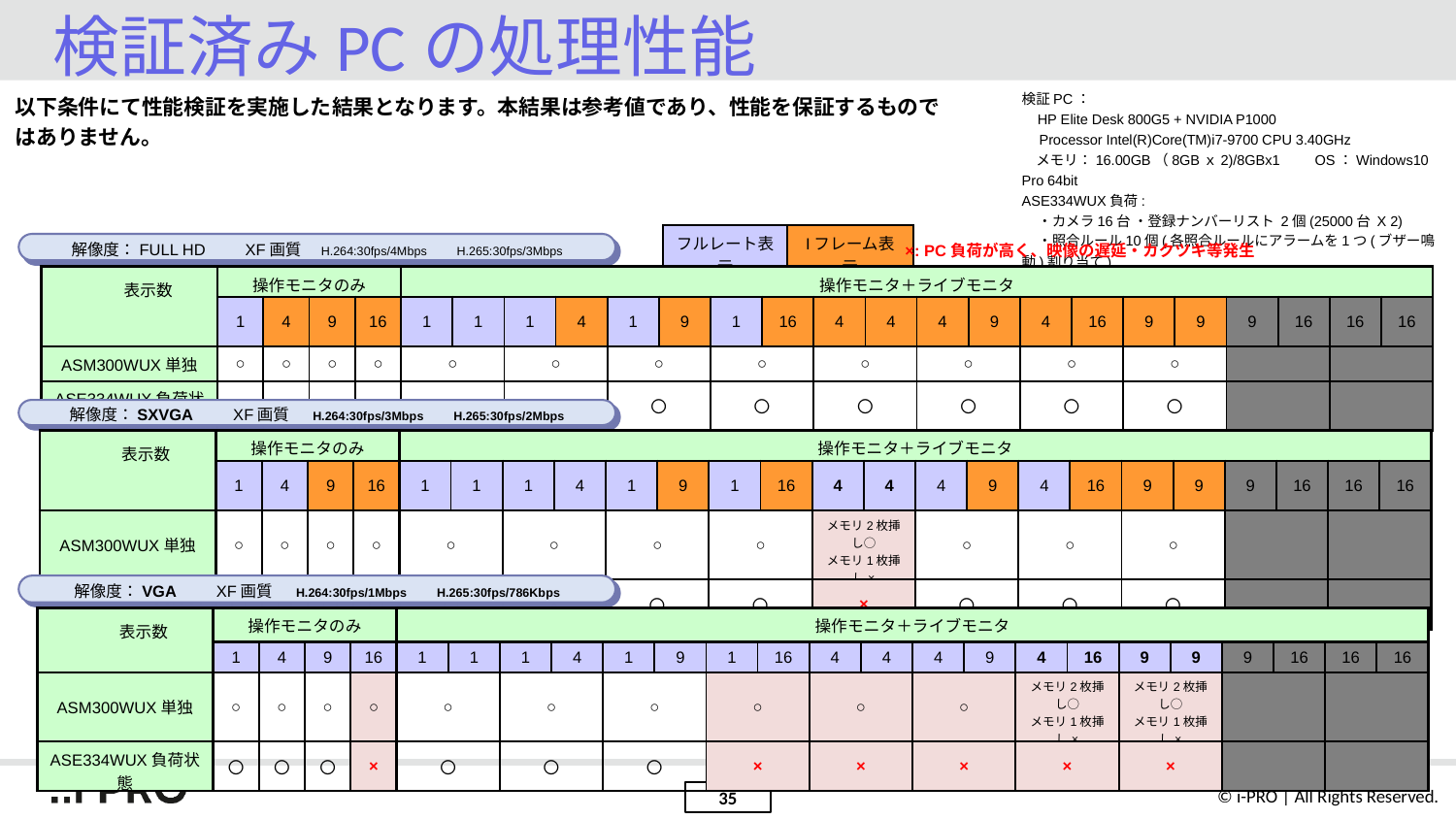

# 検証済みPCの処理性能
検証PC：
    HP Elite Desk 800G5 + NVIDIA P1000
　Processor Intel(R)Core(TM)i7-9700 CPU 3.40GHz
　メモリ：16.00GB（8GBｘ2)/8GBx1　　OS：Windows10 Pro 64bit
ASE334WUX負荷:
    ・カメラ16台 ・登録ナンバーリスト 2個(25000台 X 2)
    ・照合ルール10個(各照合ルールにアラームを1つ(ブザー鳴動)割り当て)
以下条件にて性能検証を実施した結果となります。本結果は参考値であり、性能を保証するものではありません。
| フルレート表示 | Iフレーム表示 |
| --- | --- |
×: PC負荷が高く、映像の遅延・カクツキ等発生
解像度：FULL HD　　XF画質　H.264:30fps/4Mbps　　H.265:30fps/3Mbps
|  | 操作モニタのみ |  |  |  | 操作モニタ＋ライブモニタ |  |  |  |  |  |  |  |  |  |  |  |  |  |  |  |  |  |  |  |
| --- | --- | --- | --- | --- | --- | --- | --- | --- | --- | --- | --- | --- | --- | --- | --- | --- | --- | --- | --- | --- | --- | --- | --- | --- |
|  | 1 | 4 | 9 | 16 | 1 | 1 | 1 | 4 | 1 | 9 | 1 | 16 | 4 | 4 | 4 | 9 | 4 | 16 | 9 | 9 | 9 | 16 | 16 | 16 |
| ASM300WUX単独 | ○ | ○ | ○ | ○ | ○ |  | ○ |  | ○ |  | ○ |  | ○ |  | ○ |  | ○ |  | ○ |  |  |  |  |  |
| ASE334WUX負荷状態 | 〇 | 〇 | 〇 | 〇 | 〇 |  | 〇 |  | 〇 |  | 〇 |  | 〇 |  | 〇 |  | 〇 |  | 〇 |  |  |  |  |  |
表示数
解像度：SXVGA　　XF画質　 H.264:30fps/3Mbps　　H.265:30fps/2Mbps
|  | 操作モニタのみ |  |  |  | 操作モニタ＋ライブモニタ |  |  |  |  |  |  |  |  |  |  |  |  |  |  |  |  |  |  |  |
| --- | --- | --- | --- | --- | --- | --- | --- | --- | --- | --- | --- | --- | --- | --- | --- | --- | --- | --- | --- | --- | --- | --- | --- | --- |
|  | 1 | 4 | 9 | 16 | 1 | 1 | 1 | 4 | 1 | 9 | 1 | 16 | 4 | 4 | 4 | 9 | 4 | 16 | 9 | 9 | 9 | 16 | 16 | 16 |
| ASM300WUX単独 | ○ | ○ | ○ | ○ | ○ |  | ○ |  | ○ |  | ○ |  | メモリ2枚挿し○ メモリ1枚挿し× |  | ○ |  | ○ |  | ○ |  |  |  |  |  |
| ASE334WUX負荷状態 | 〇 | 〇 | 〇 | 〇 | 〇 |  | × |  | 〇 |  | 〇 |  | × |  | 〇 |  | 〇 |  | 〇 |  |  |  |  |  |
表示数
解像度：VGA　　XF画質　 H.264:30fps/1Mbps　　H.265:30fps/786Kbps
|  | 操作モニタのみ |  |  |  | 操作モニタ＋ライブモニタ |  |  |  |  |  |  |  |  |  |  |  |  |  |  |  |  |  |  |  |
| --- | --- | --- | --- | --- | --- | --- | --- | --- | --- | --- | --- | --- | --- | --- | --- | --- | --- | --- | --- | --- | --- | --- | --- | --- |
|  | 1 | 4 | 9 | 16 | 1 | 1 | 1 | 4 | 1 | 9 | 1 | 16 | 4 | 4 | 4 | 9 | 4 | 16 | 9 | 9 | 9 | 16 | 16 | 16 |
| ASM300WUX単独 | ○ | ○ | ○ | ○ | ○ |  | ○ |  | ○ |  | ○ |  | ○ |  | ○ |  | メモリ2枚挿し○ メモリ1枚挿し× |  | メモリ2枚挿し○ メモリ1枚挿し× |  |  |  |  |  |
| ASE334WUX負荷状態 | 〇 | 〇 | 〇 | × | 〇 |  | 〇 |  | 〇 |  | × |  | × |  | × |  | × |  | × |  |  |  |  |  |
表示数